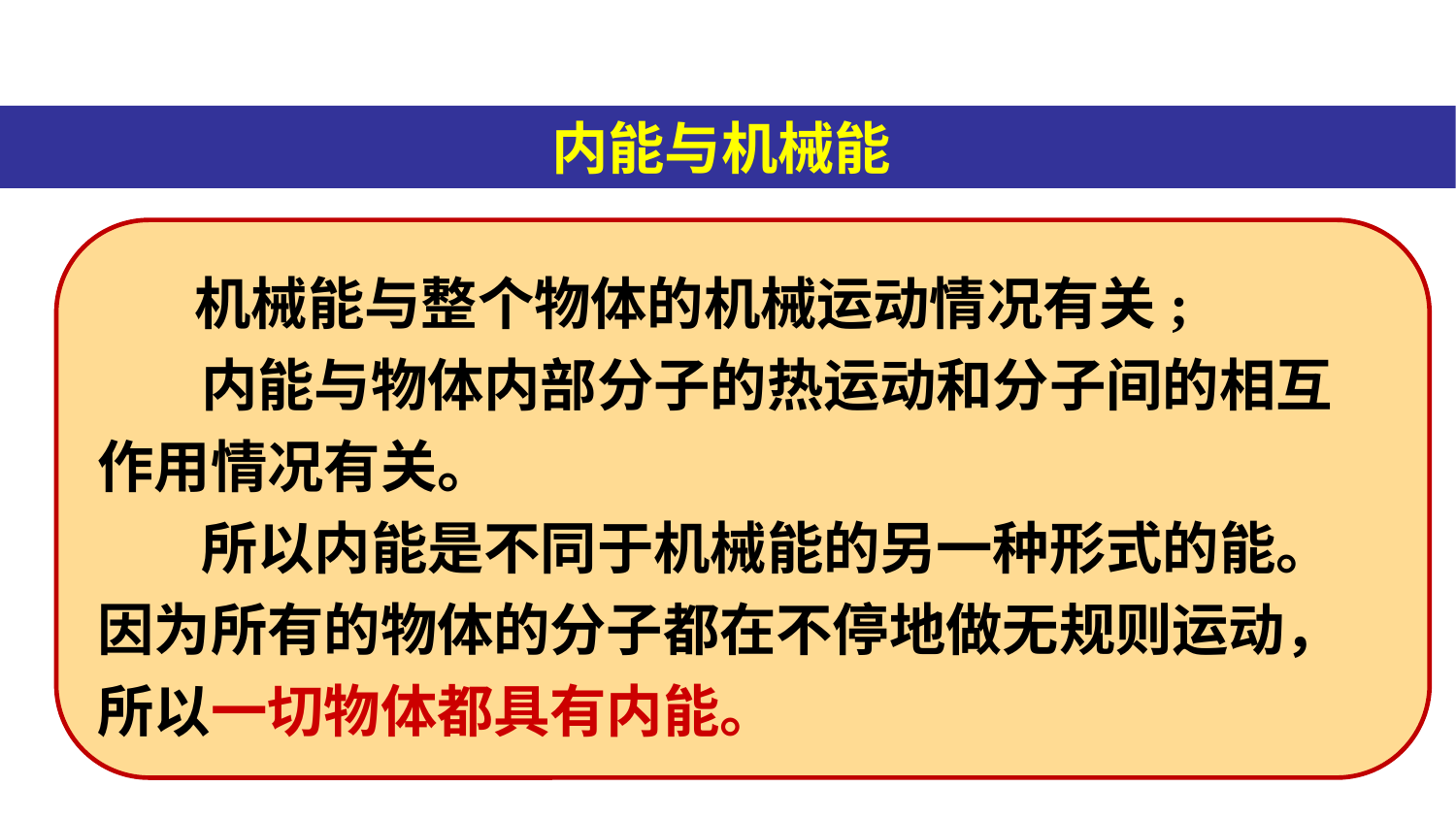

内能与机械能
　　机械能与整个物体的机械运动情况有关;
       内能与物体内部分子的热运动和分子间的相互作用情况有关。
       所以内能是不同于机械能的另一种形式的能。因为所有的物体的分子都在不停地做无规则运动，所以一切物体都具有内能。